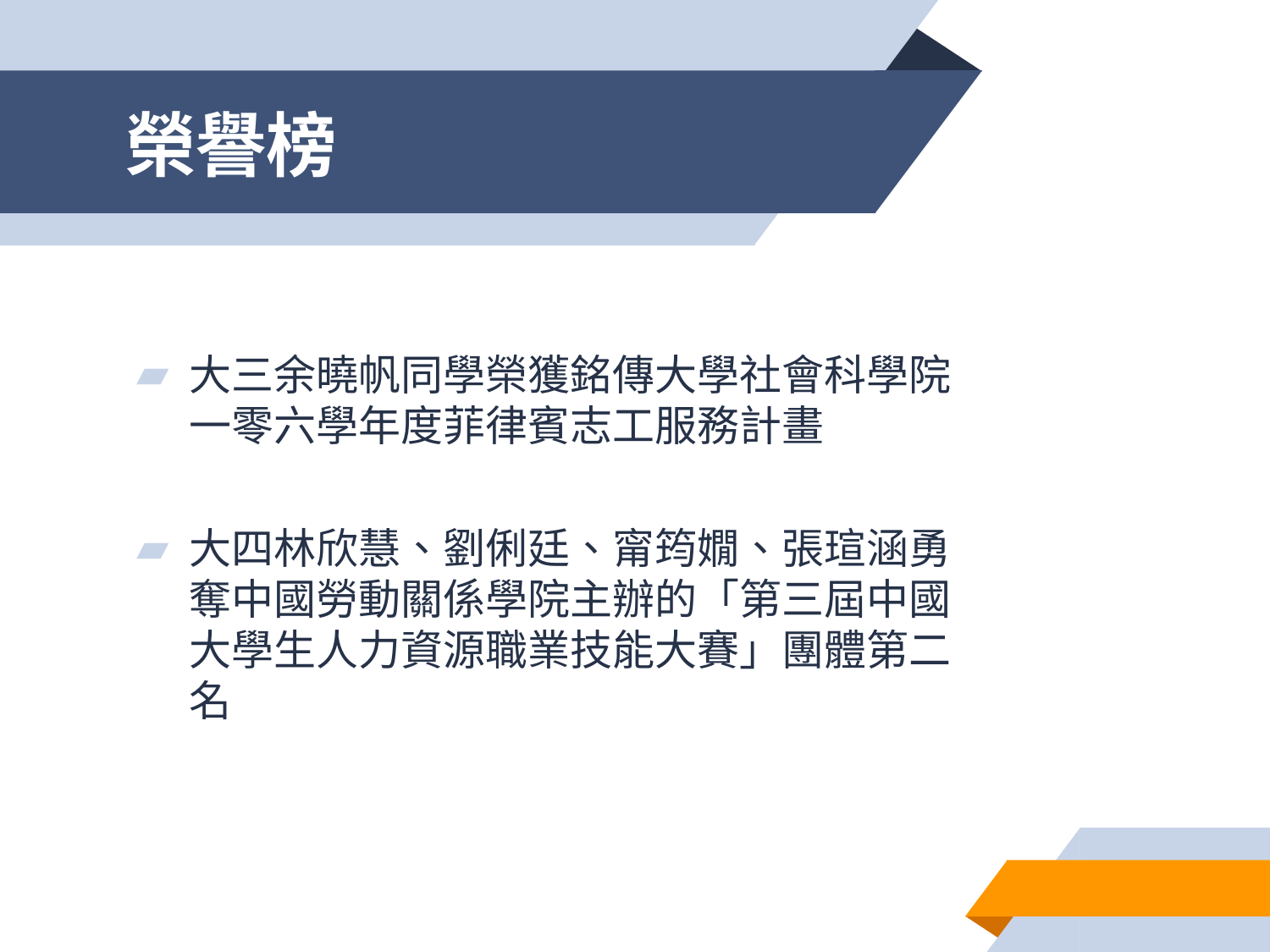

# 榮譽榜
大三余曉帆同學榮獲銘傳大學社會科學院一零六學年度菲律賓志工服務計畫

大四林欣慧、劉俐廷、甯筠嫺、張瑄涵勇奪中國勞動關係學院主辦的「第三屆中國大學生人力資源職業技能大賽」團體第二名